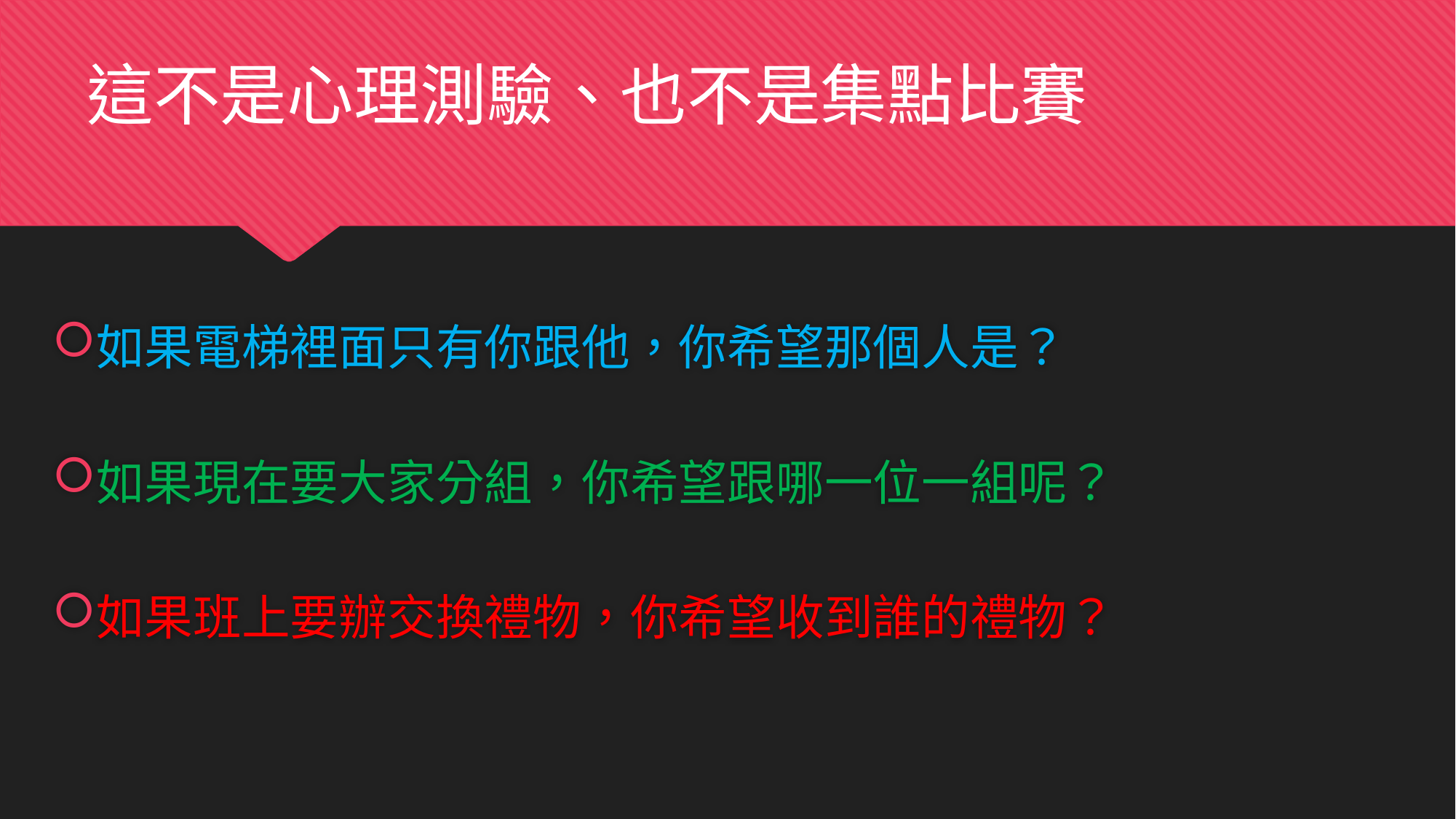

這不是心理測驗、也不是集點比賽
如果電梯裡面只有你跟他，你希望那個人是？
如果現在要大家分組，你希望跟哪一位一組呢？
如果班上要辦交換禮物，你希望收到誰的禮物？